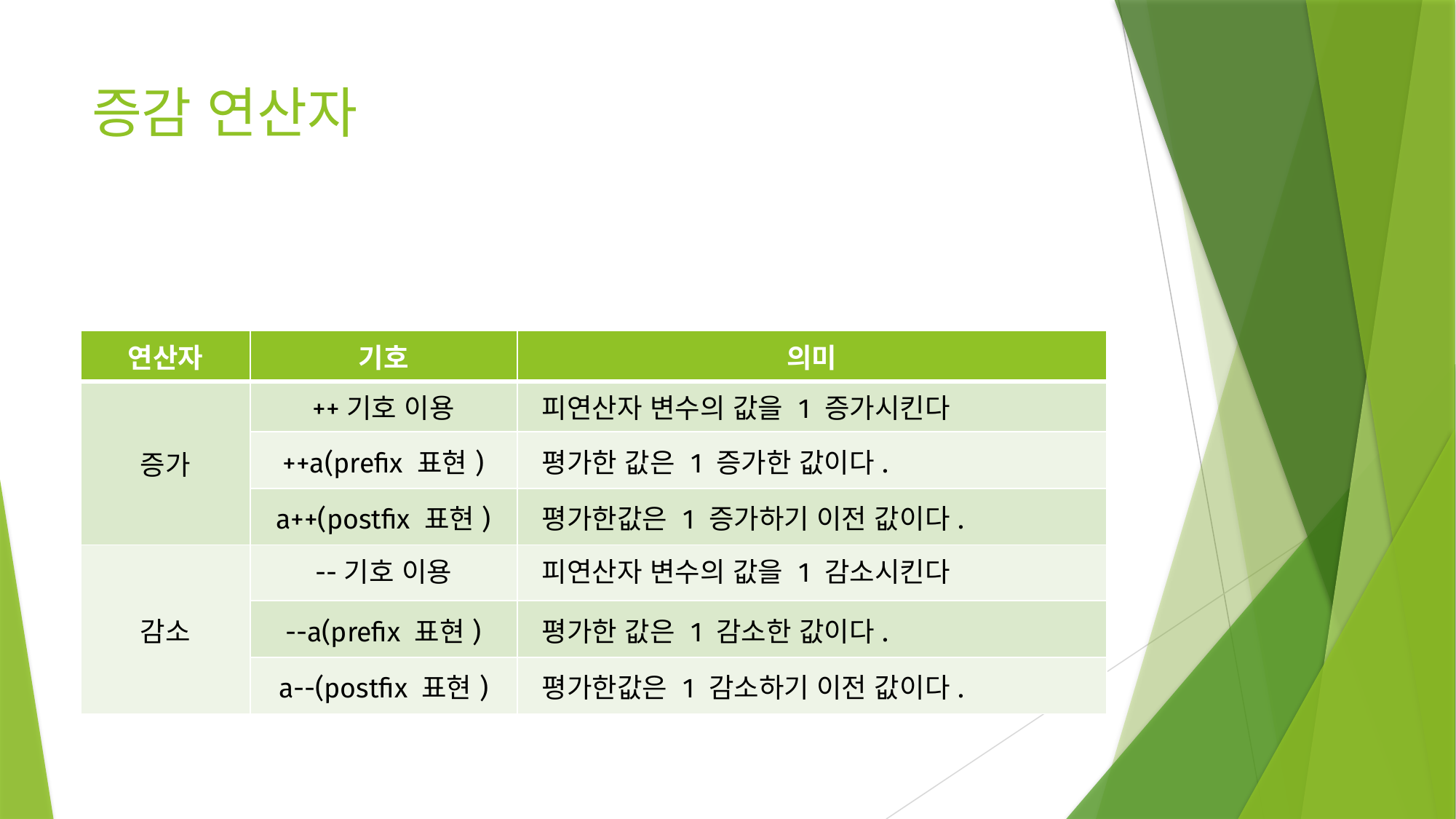

# 증감 연산자

| 연산자 | 기호 | 의미 |
| --- | --- | --- |
| 증가 | ++기호 이용 | 피연산자 변수의 값을 1 증가시킨다 |
|  | ++a(prefix 표현) | 평가한 값은 1 증가한 값이다. |
|  | a++(postfix 표현) | 평가한값은 1 증가하기 이전 값이다. |
| 감소 | --기호 이용 | 피연산자 변수의 값을 1 감소시킨다 |
|  | --a(prefix 표현) | 평가한 값은 1 감소한 값이다. |
|  | a--(postfix 표현) | 평가한값은 1 감소하기 이전 값이다. |